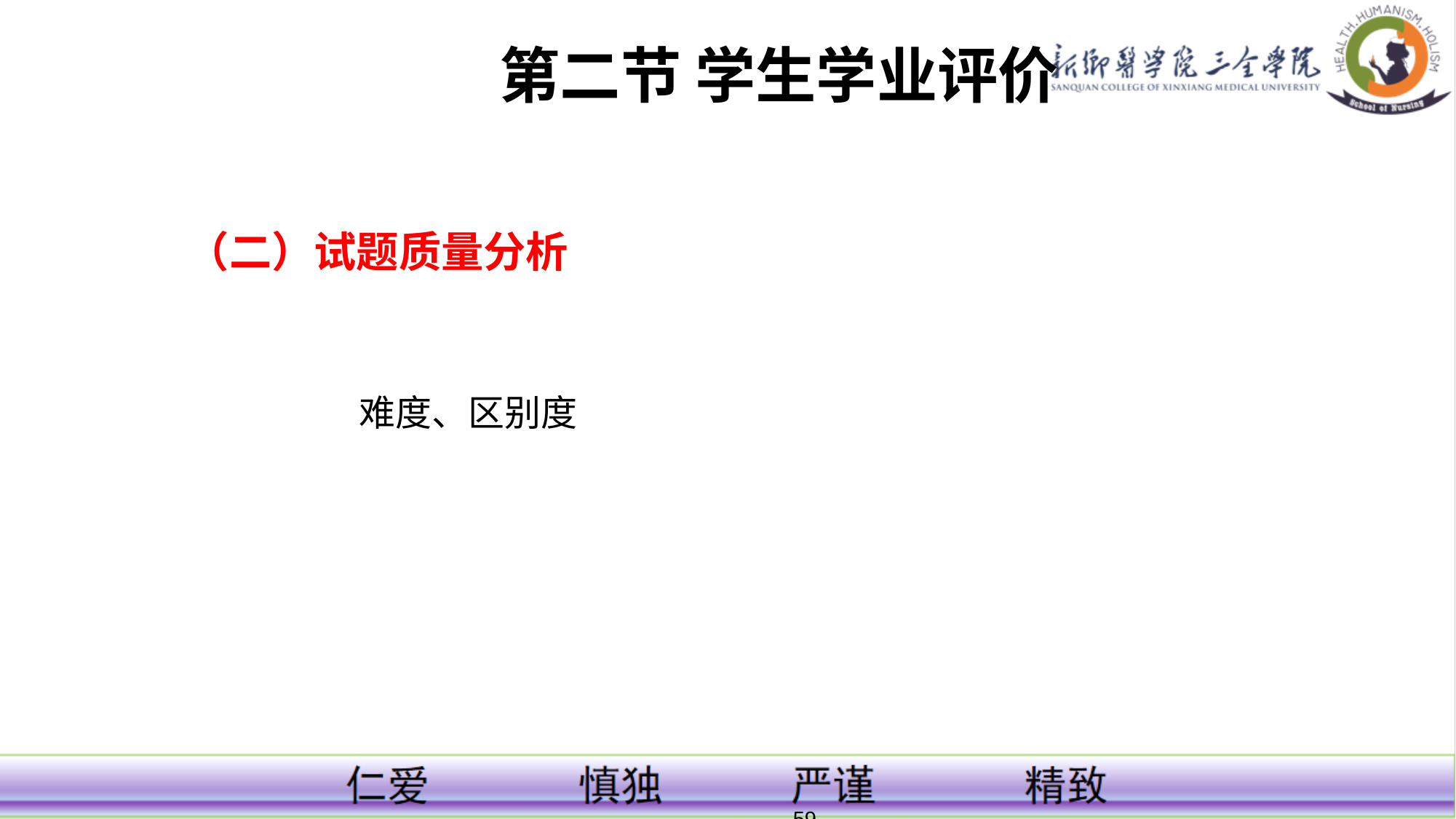

# 第二节 学生学业评价
（二）试题质量分析
难度、区别度
59
59